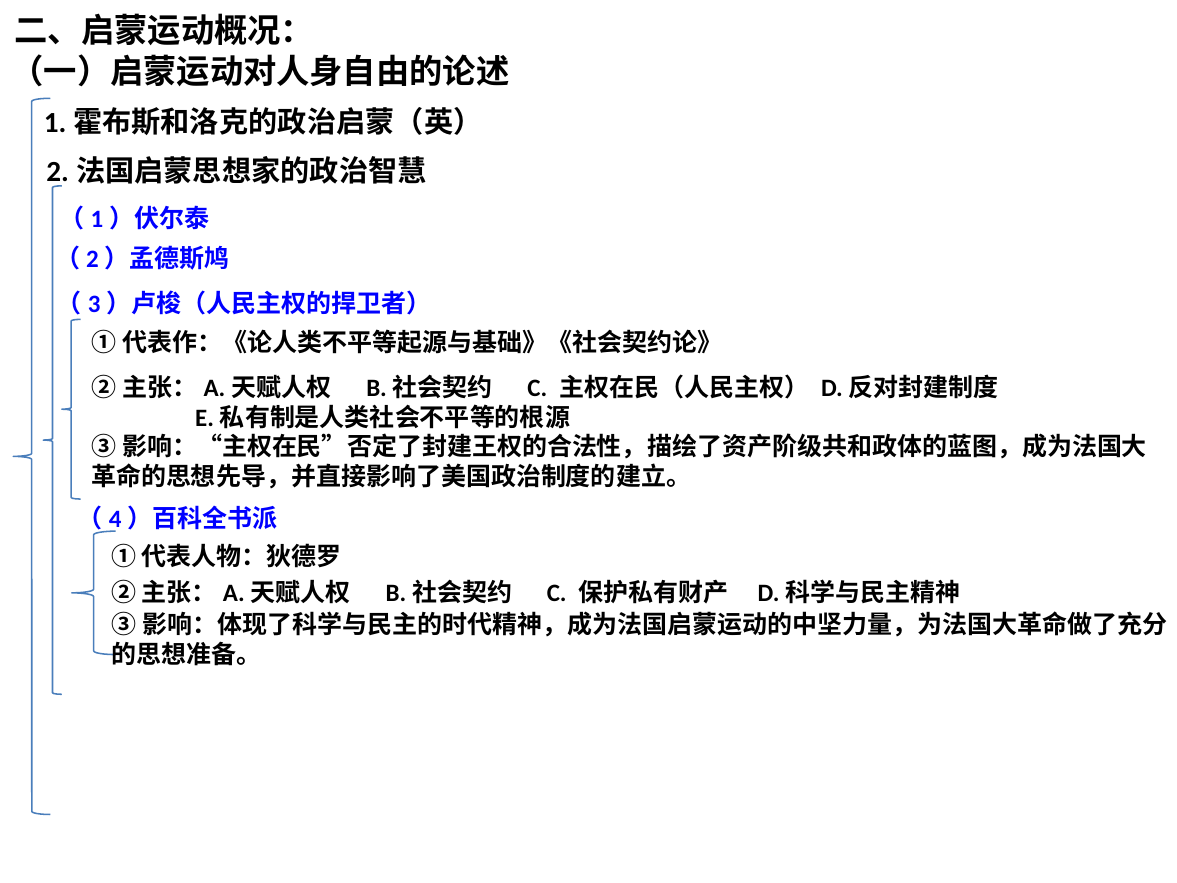

二、启蒙运动概况：
（一）启蒙运动对人身自由的论述
1.霍布斯和洛克的政治启蒙（英）

2.法国启蒙思想家的政治智慧

（1）伏尔泰
（2）孟德斯鸠
（3）卢梭（人民主权的捍卫者）
①代表作：《论人类不平等起源与基础》《社会契约论》

②主张：A.天赋人权     B.社会契约     C. 主权在民（人民主权） D.反对封建制度
                  E.私有制是人类社会不平等的根源
③影响：“主权在民”否定了封建王权的合法性，描绘了资产阶级共和政体的蓝图，成为法国大革命的思想先导，并直接影响了美国政治制度的建立。
（4）百科全书派

①代表人物：狄德罗
②主张：A.天赋人权     B.社会契约     C. 保护私有财产    D.科学与民主精神
③影响：体现了科学与民主的时代精神，成为法国启蒙运动的中坚力量，为法国大革命做了充分的思想准备。